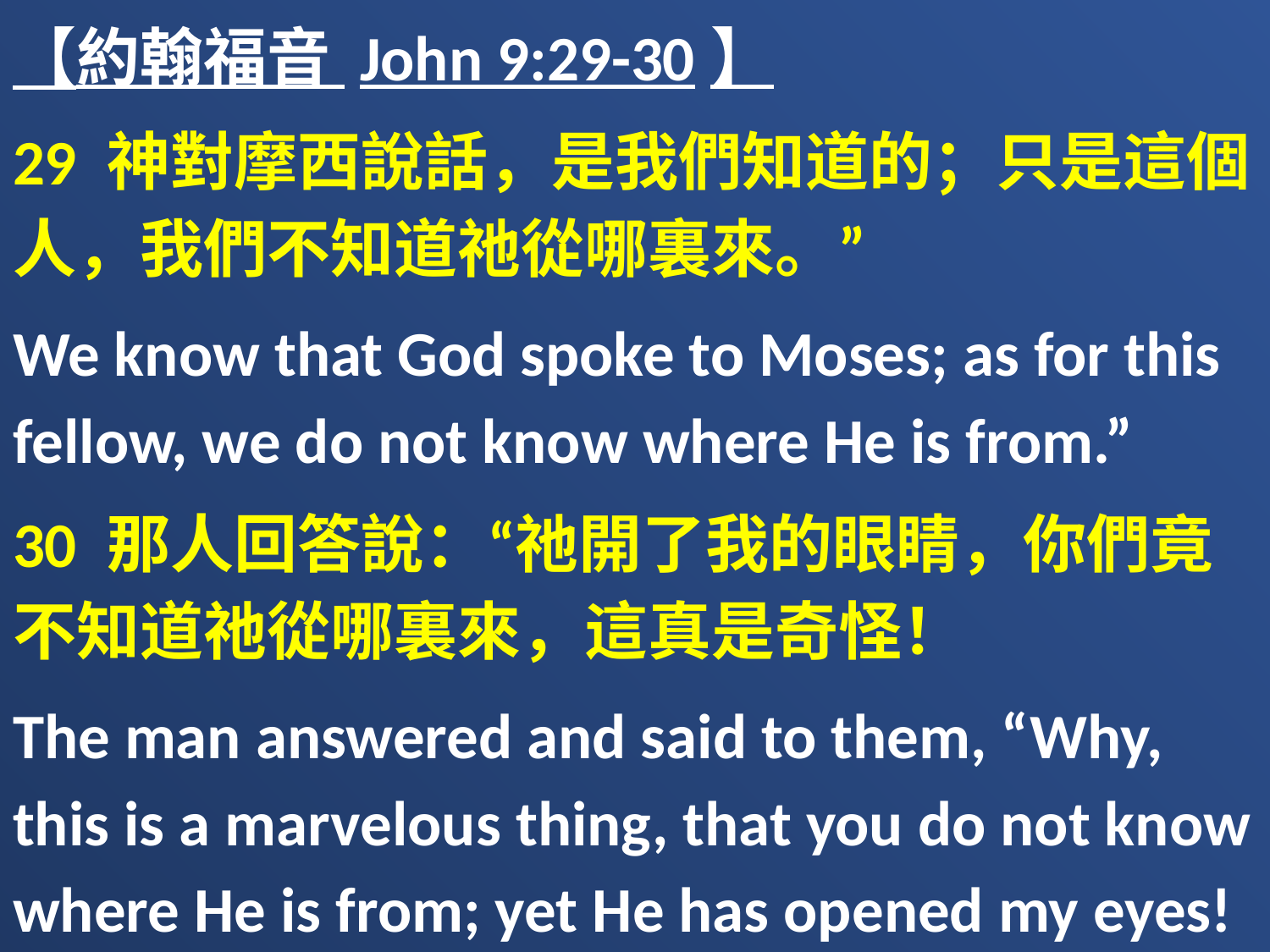

【約翰福音 John 9:29-30】
29 神對摩西說話，是我們知道的；只是這個人，我們不知道祂從哪裏來。”
We know that God spoke to Moses; as for this fellow, we do not know where He is from.”
30 那人回答說：“祂開了我的眼睛，你們竟不知道祂從哪裏來，這真是奇怪！
The man answered and said to them, “Why, this is a marvelous thing, that you do not know where He is from; yet He has opened my eyes!